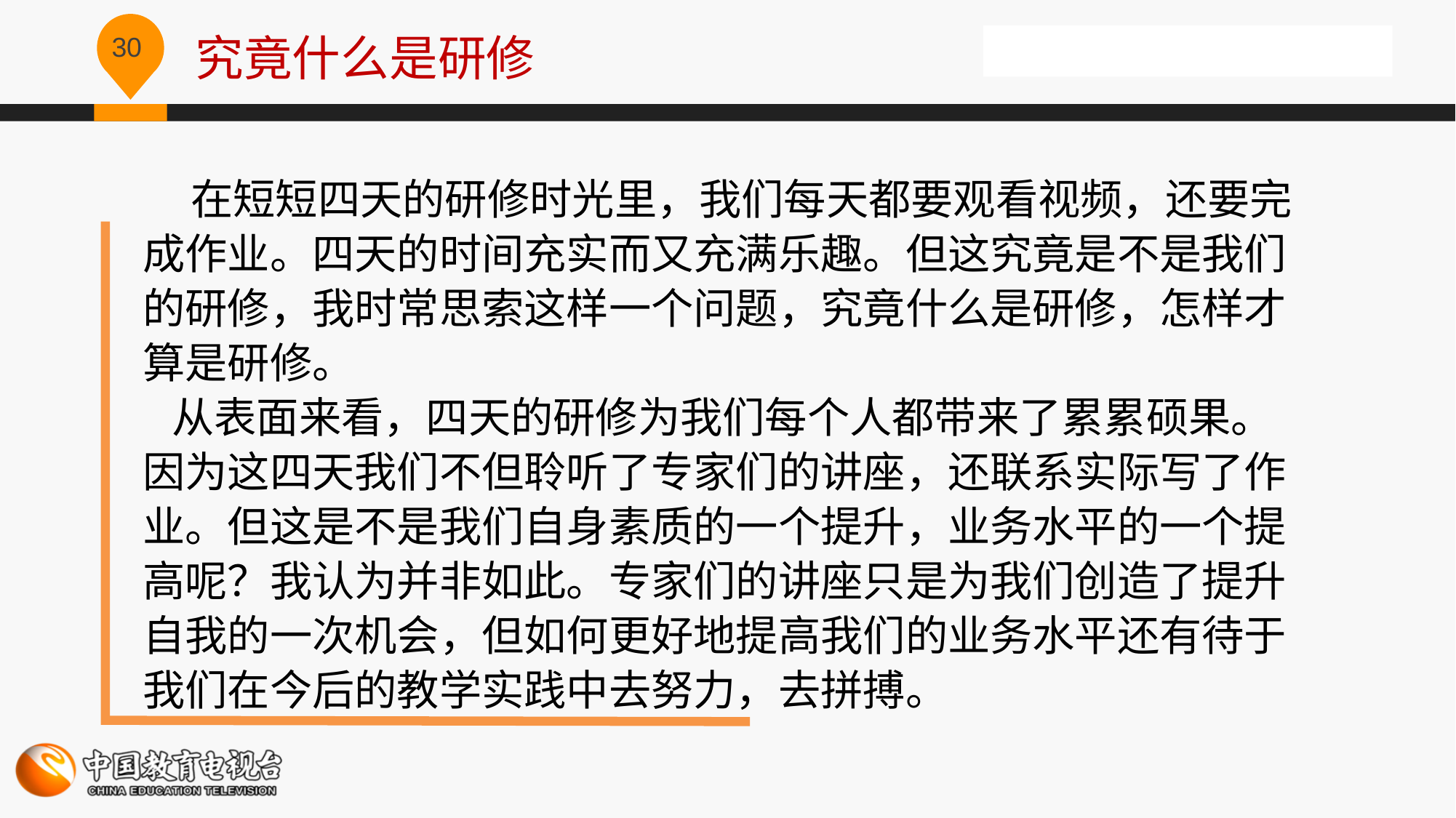

究竟什么是研修
    在短短四天的研修时光里，我们每天都要观看视频，还要完成作业。四天的时间充实而又充满乐趣。但这究竟是不是我们的研修，我时常思索这样一个问题，究竟什么是研修，怎样才算是研修。
  从表面来看，四天的研修为我们每个人都带来了累累硕果。因为这四天我们不但聆听了专家们的讲座，还联系实际写了作业。但这是不是我们自身素质的一个提升，业务水平的一个提高呢？我认为并非如此。专家们的讲座只是为我们创造了提升自我的一次机会，但如何更好地提高我们的业务水平还有待于我们在今后的教学实践中去努力，去拼搏。